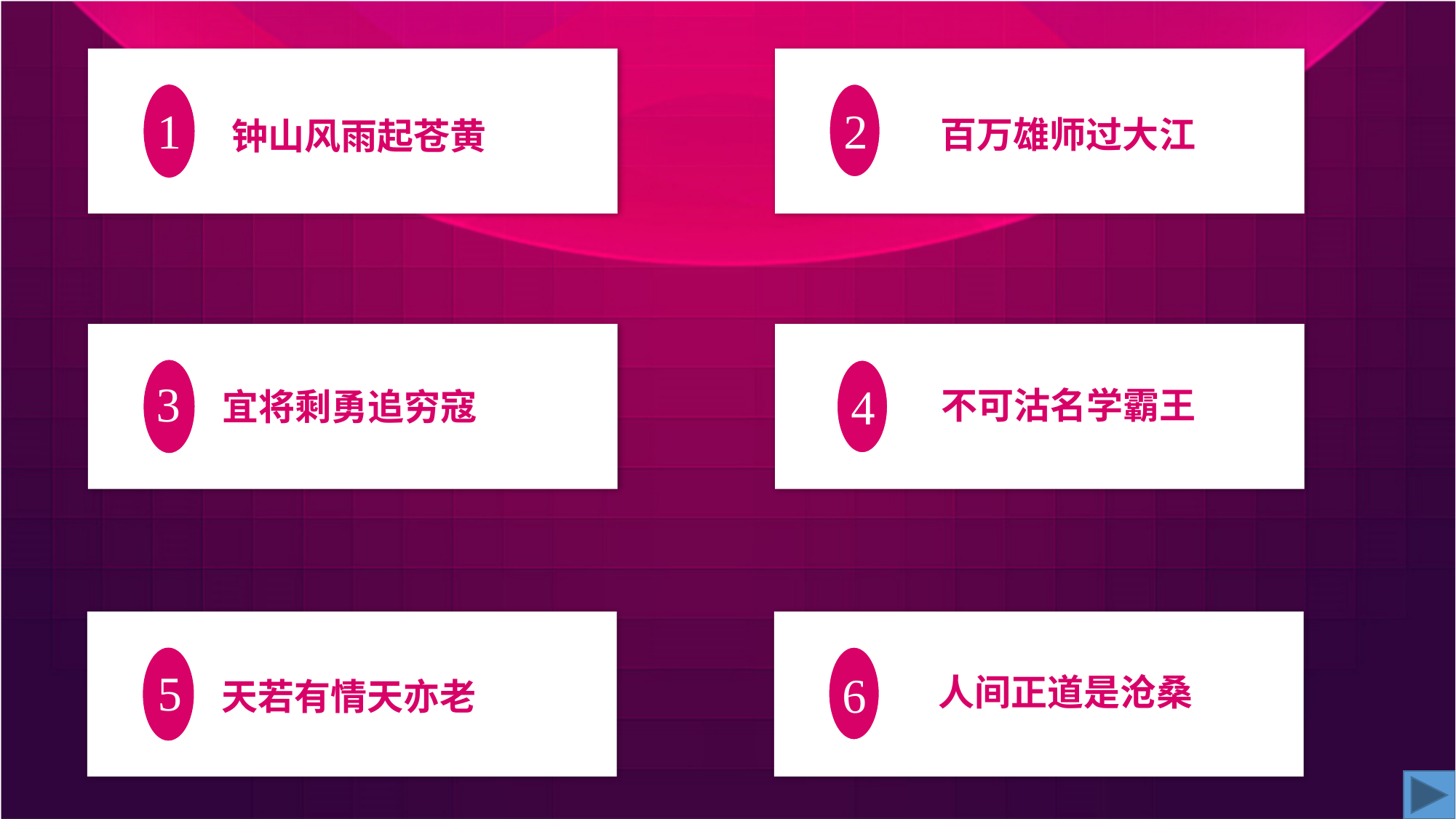

钟山风雨起苍黄

百万雄师过大江
2
1

宜将剩勇追穷寇

不可沽名学霸王
3
4

天若有情天亦老

人间正道是沧桑
5
6